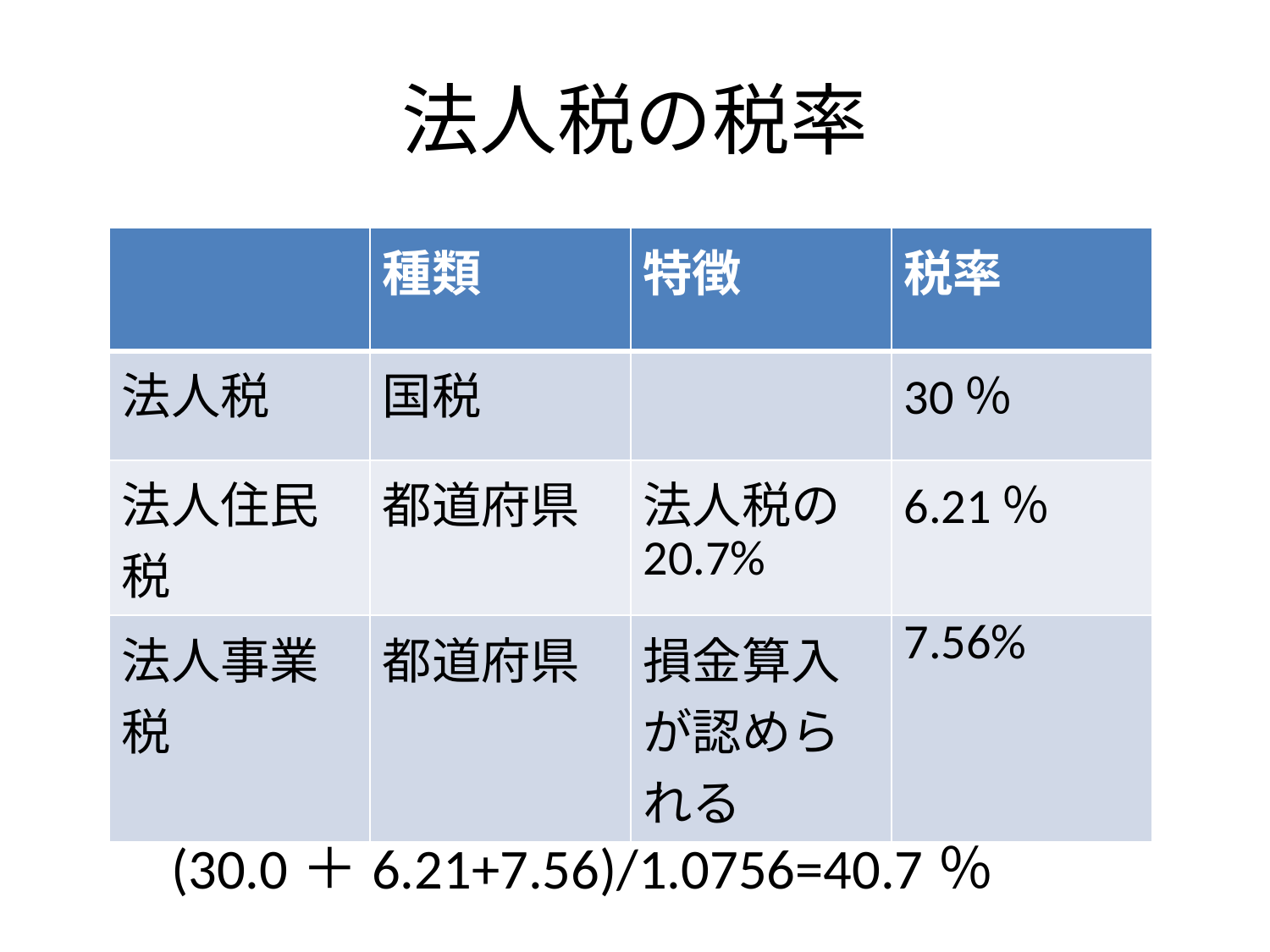

# 法人税の税率
|  | 種類 | 特徴 | 税率 |
| --- | --- | --- | --- |
| 法人税 | 国税 |  | 30％ |
| 法人住民税 | 都道府県 | 法人税の20.7% | 6.21％ |
| 法人事業税 | 都道府県 | 損金算入が認められる | 7.56% |
(30.0＋6.21+7.56)/1.0756=40.7％